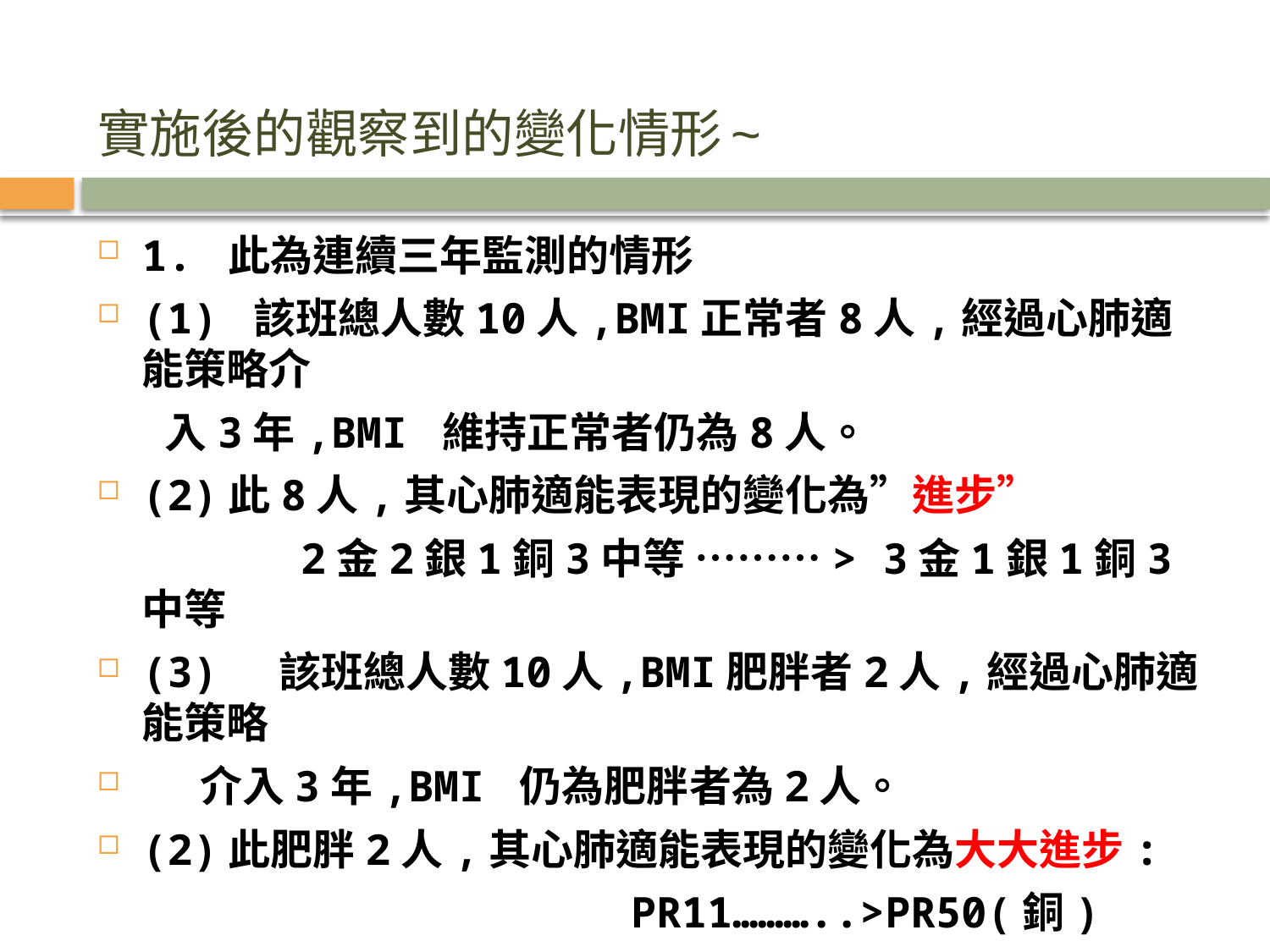

# 實施後的觀察到的變化情形~
1. 此為連續三年監測的情形
(1) 該班總人數10人,BMI正常者8人,經過心肺適能策略介
      入3年,BMI 維持正常者仍為8人。
(2)此8人,其心肺適能表現的變化為”進步”
        2金2銀1銅3中等 ………> 3金1銀1銅3中等
(3)  該班總人數10人,BMI肥胖者2人,經過心肺適能策略
     介入3年,BMI 仍為肥胖者為2人。
(2)此肥胖2人,其心肺適能表現的變化為大大進步:
                     PR11………..>PR50(銅)
                     PR35………..>PR75(銀)